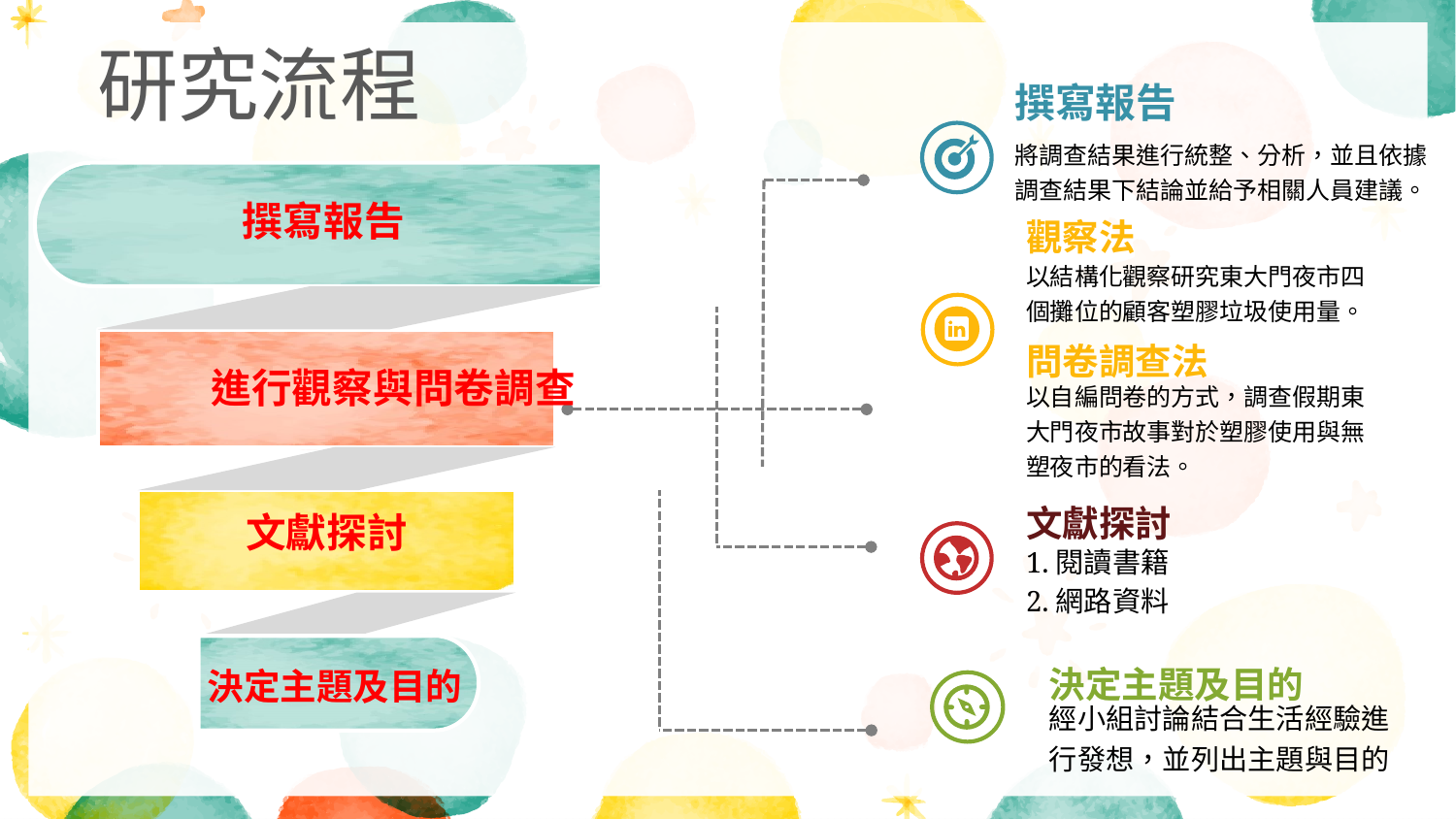

研究流程
撰寫報告
將調查結果進行統整、分析，並且依據調查結果下結論並給予相關人員建議。

撰寫報告

進行觀察與問卷調查

文獻探討

決定主題及目的
觀察法
以結構化觀察研究東大門夜市四個攤位的顧客塑膠垃圾使用量。

問卷調查法
以自編問卷的方式，調查假期東大門夜市故事對於塑膠使用與無塑夜市的看法。
文獻探討
1.閱讀書籍
2.網路資料

決定主題及目的
經小組討論結合生活經驗進行發想，並列出主題與目的